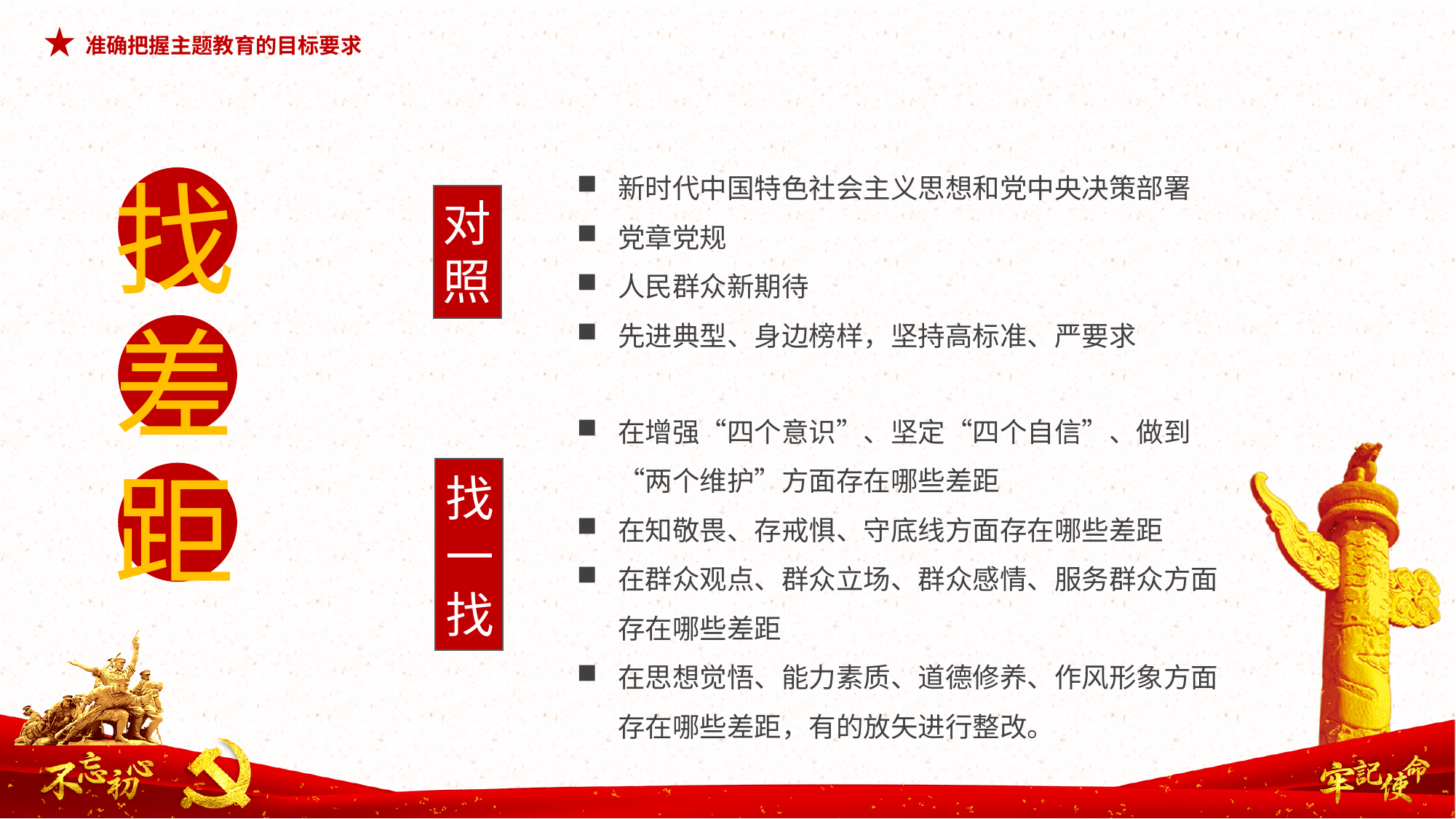

新时代中国特色社会主义思想和党中央决策部署
党章党规
人民群众新期待
先进典型、身边榜样，坚持高标准、严要求
找差距

对照
在增强“四个意识”、坚定“四个自信”、做到“两个维护”方面存在哪些差距
在知敬畏、存戒惧、守底线方面存在哪些差距
在群众观点、群众立场、群众感情、服务群众方面存在哪些差距
在思想觉悟、能力素质、道德修养、作风形象方面存在哪些差距，有的放矢进行整改。

找一找